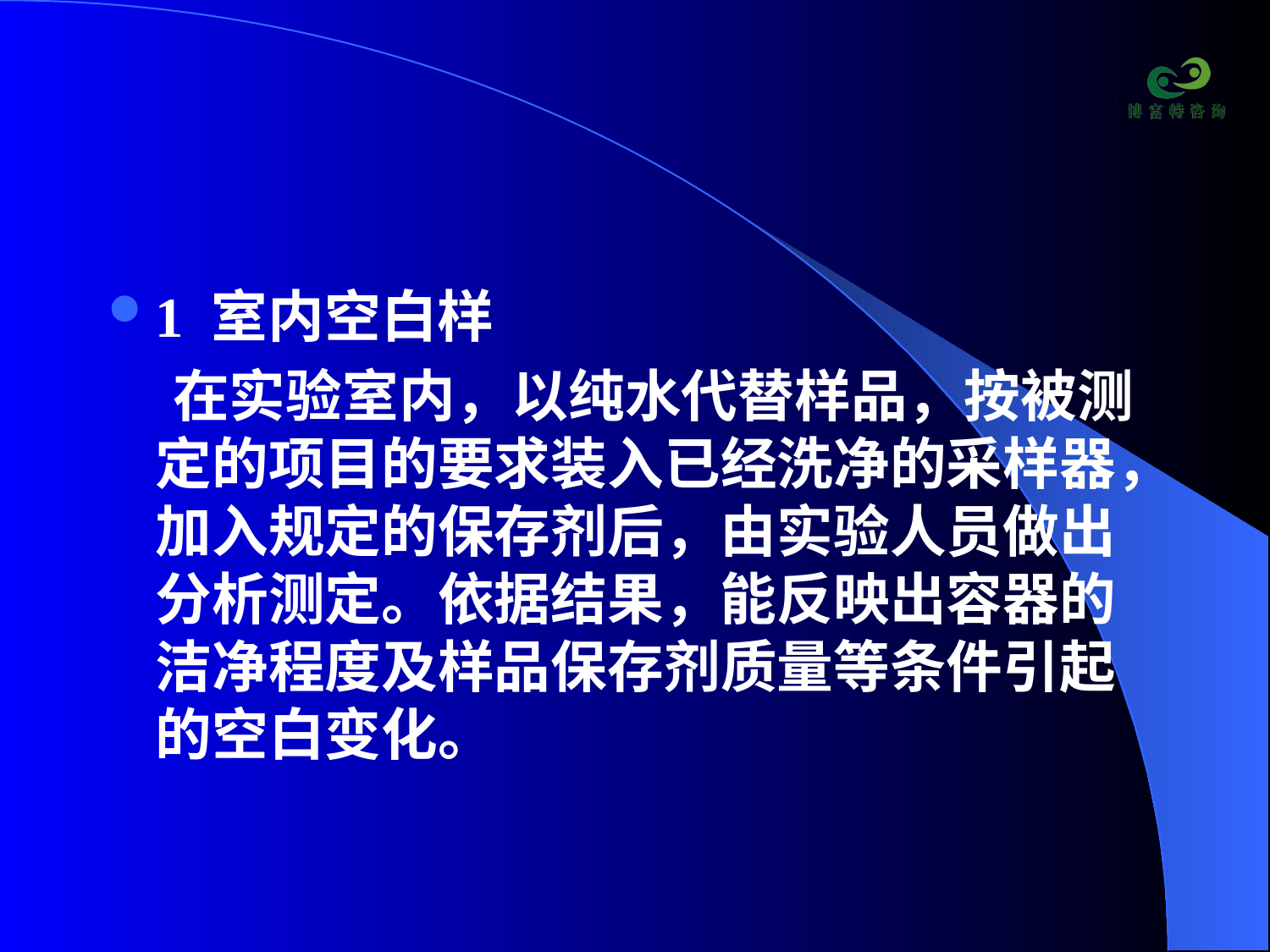

#
1 室内空白样
    在实验室内，以纯水代替样品，按被测定的项目的要求装入已经洗净的采样器，加入规定的保存剂后，由实验人员做出分析测定。依据结果，能反映出容器的洁净程度及样品保存剂质量等条件引起的空白变化。